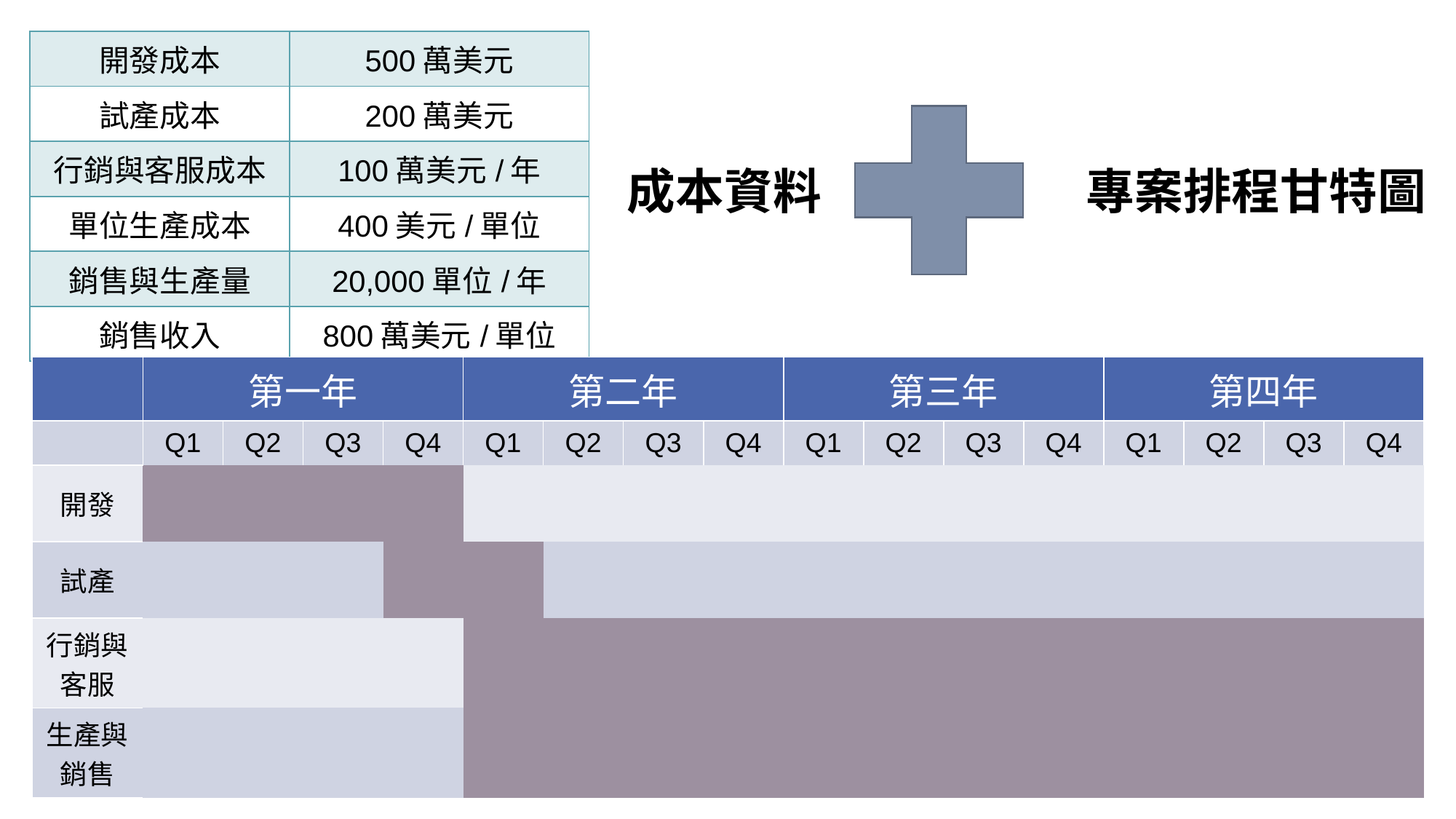

| 開發成本 | 500萬美元 |
| --- | --- |
| 試產成本 | 200萬美元 |
| 行銷與客服成本 | 100萬美元/年 |
| 單位生產成本 | 400美元/單位 |
| 銷售與生產量 | 20,000單位/年 |
| 銷售收入 | 800萬美元/單位 |

成本資料
專案排程甘特圖
|  | 第一年 |  |  |  | 第二年 |  |  |  | 第三年 |  |  |  | 第四年 |  |  |  |
| --- | --- | --- | --- | --- | --- | --- | --- | --- | --- | --- | --- | --- | --- | --- | --- | --- |
|  | Q1 | Q2 | Q3 | Q4 | Q1 | Q2 | Q3 | Q4 | Q1 | Q2 | Q3 | Q4 | Q1 | Q2 | Q3 | Q4 |
| 開發 |  |  |  |  |  |  |  |  |  |  |  |  |  |  |  |  |
| 試產 |  |  |  |  |  |  |  |  |  |  |  |  |  |  |  |  |
| 行銷與客服 |  |  |  |  |  |  |  |  |  |  |  |  |  |  |  |  |
| 生產與銷售 |  |  |  |  |  |  |  |  |  |  |  |  |  |  |  |  |
13